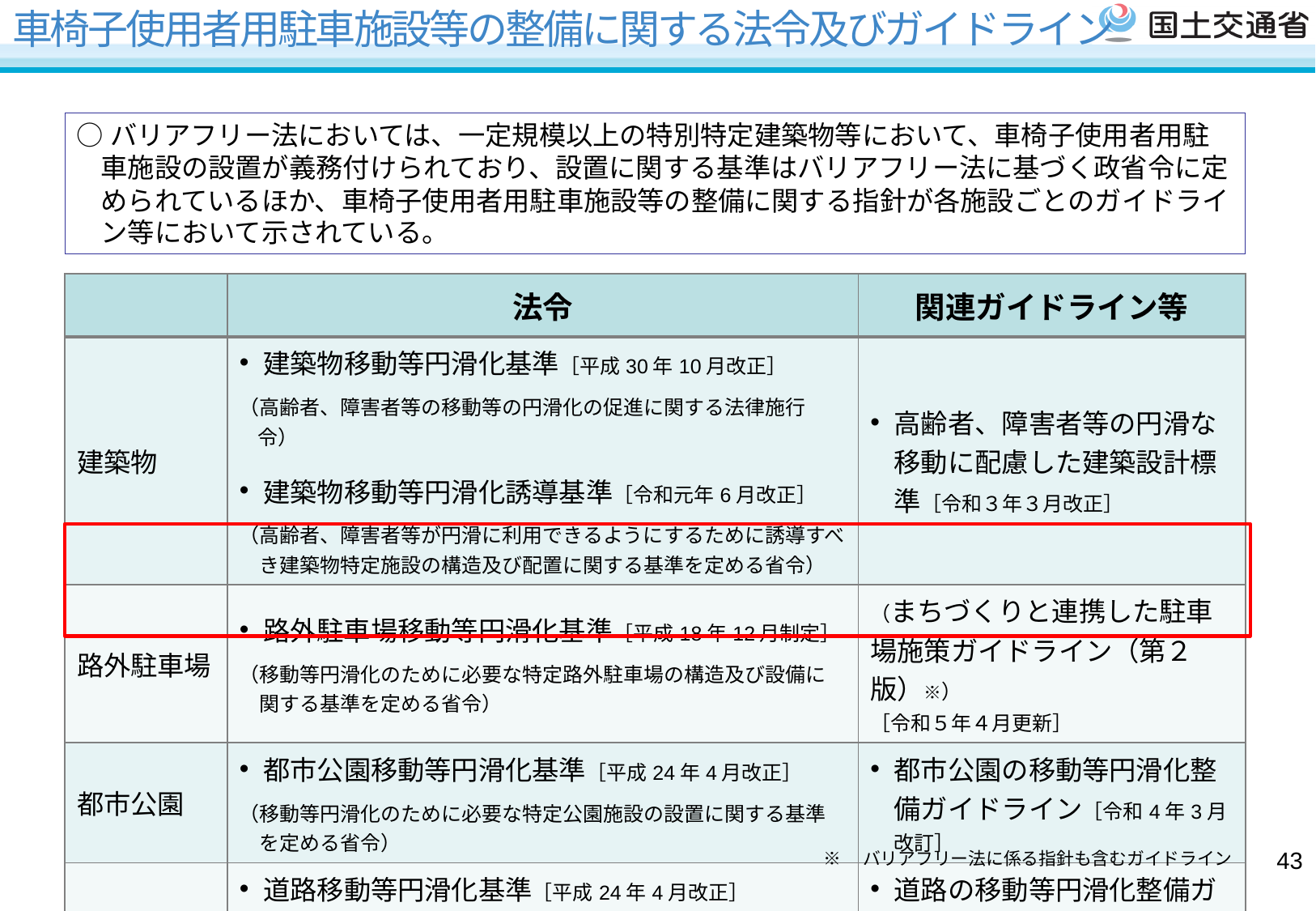

# 車椅子使用者用駐車施設等の整備に関する法令及びガイドライン
○バリアフリー法においては、一定規模以上の特別特定建築物等において、車椅子使用者用駐車施設の設置が義務付けられており、設置に関する基準はバリアフリー法に基づく政省令に定められているほか、車椅子使用者用駐車施設等の整備に関する指針が各施設ごとのガイドライン等において示されている。
|  | 法令 | 関連ガイドライン等 |
| --- | --- | --- |
| 建築物 | 建築物移動等円滑化基準［平成30年10月改正］ （高齢者、障害者等の移動等の円滑化の促進に関する法律施行令） 建築物移動等円滑化誘導基準［令和元年6月改正］ （高齢者、障害者等が円滑に利用できるようにするために誘導すべき建築物特定施設の構造及び配置に関する基準を定める省令） | 高齢者、障害者等の円滑な移動に配慮した建築設計標準［令和３年３月改正］ |
| 路外駐車場 | 路外駐車場移動等円滑化基準［平成18年12月制定］ （移動等円滑化のために必要な特定路外駐車場の構造及び設備に関する基準を定める省令） | （まちづくりと連携した駐車場施策ガイドライン（第２版）※） ［令和５年４月更新］ |
| 都市公園 | 都市公園移動等円滑化基準［平成24年4月改正］ （移動等円滑化のために必要な特定公園施設の設置に関する基準を定める省令） | 都市公園の移動等円滑化整備ガイドライン［令和4年3月改訂］ |
| 道路 | 道路移動等円滑化基準［平成24年4月改正］ （移動等円滑化のために必要な道路の構造に関する基準を定める省令） | 道路の移動等円滑化整備ガイドライン［令和4年6月改訂］ |

43
※　バリアフリー法に係る指針も含むガイドライン